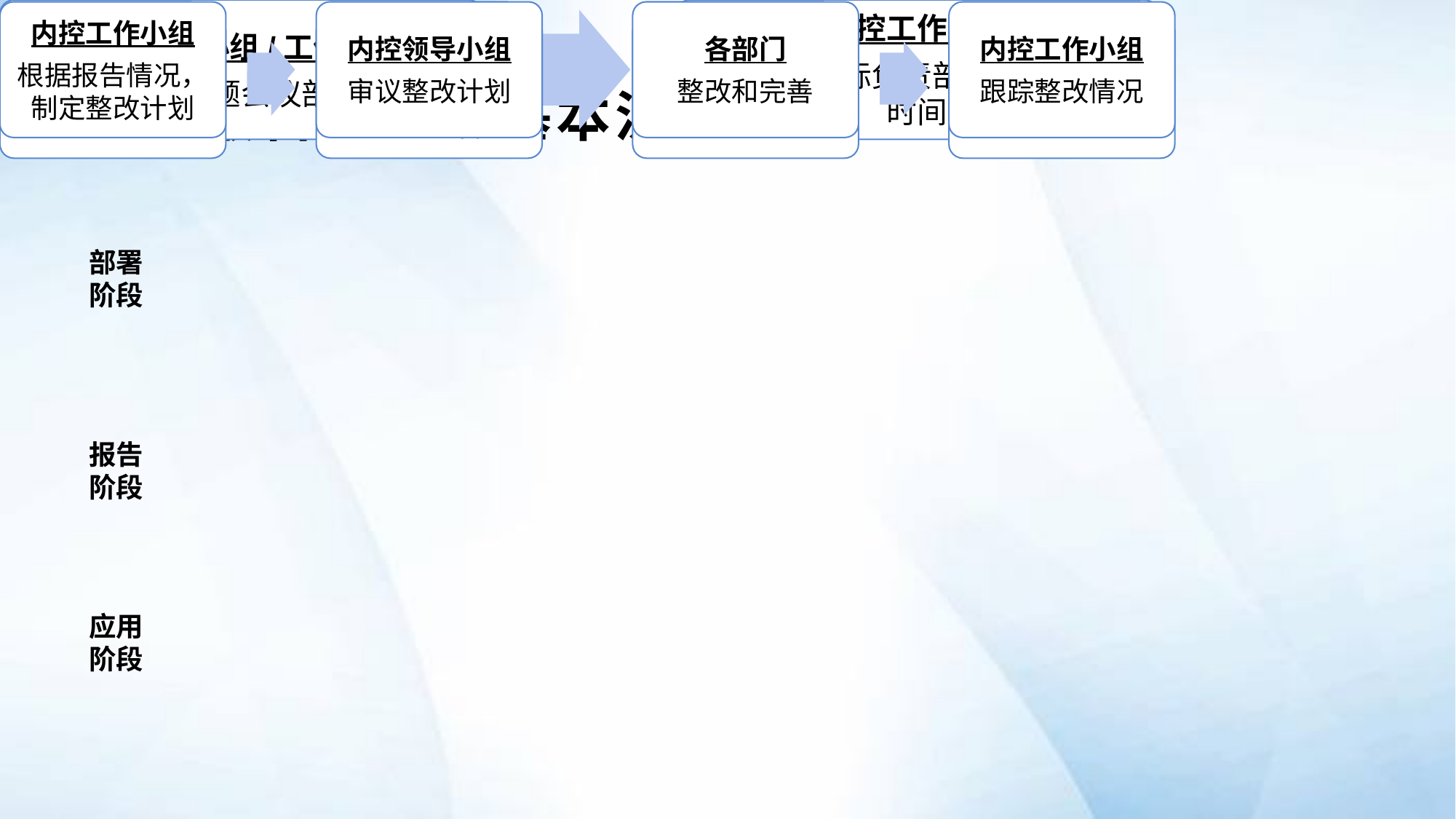

# 内控报告编报的基本流程
内控领导小组/工作小组
召开专题会议部署

内控工作小组
明确各项指标负责部门及材料提交时间
部署阶段
各部门
对标指标，收集材料

内控牵头部门
归集信息与资料填写报告

内控工作小组
审核报告

内控工作小组
提交主要领导签字、用印后上报
报告阶段
内控工作小组
根据报告情况，制定整改计划

内控领导小组
审议整改计划

各部门
整改和完善

内控工作小组
跟踪整改情况
应用阶段
70